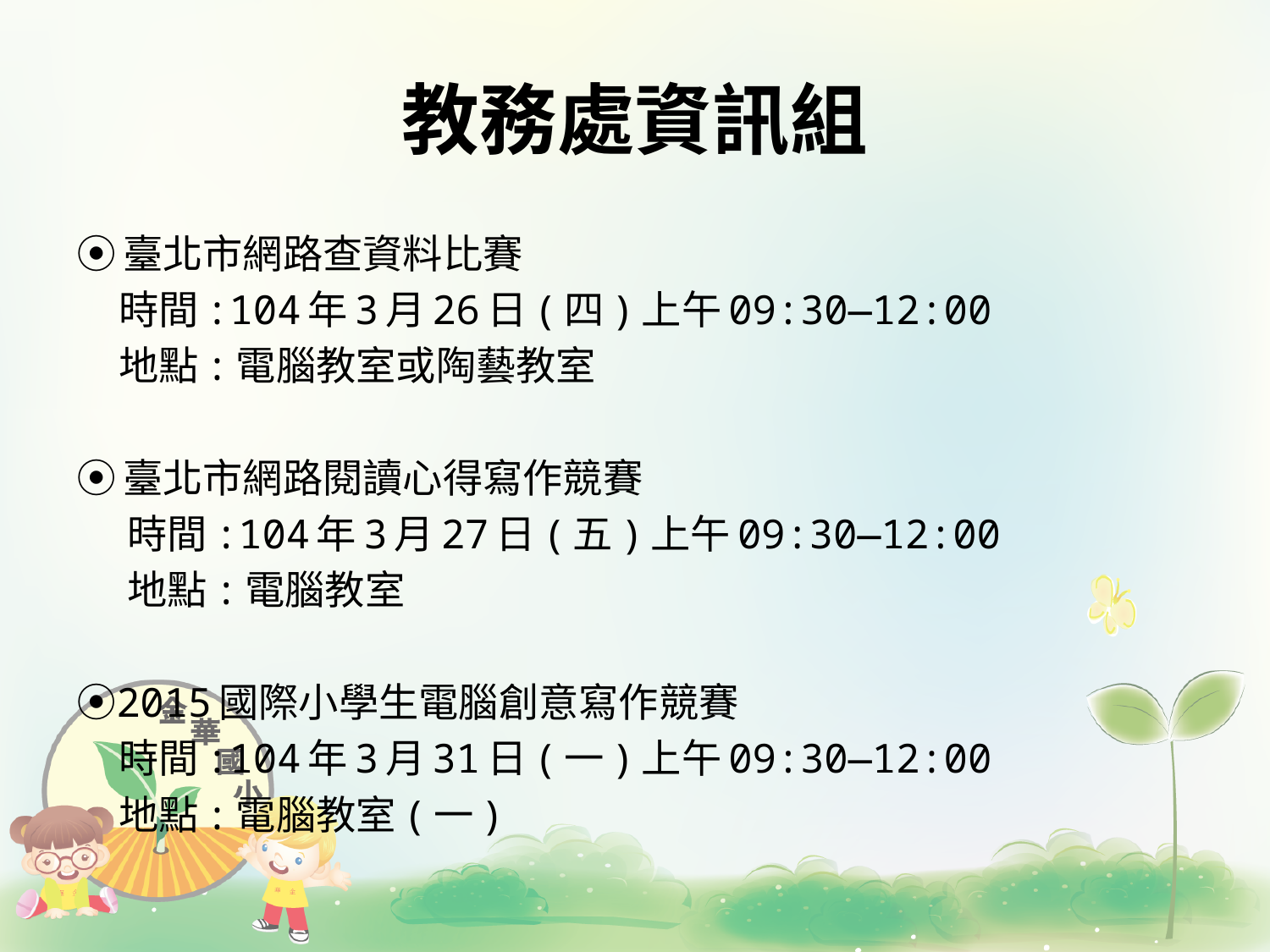

# 教務處資訊組
⦿臺北市網路查資料比賽
    時間:104年3月26日(四)上午09:30—12:00
    地點:電腦教室或陶藝教室

⦿臺北市網路閱讀心得寫作競賽
     時間:104年3月27日(五)上午09:30—12:00
     地點:電腦教室

⦿2015國際小學生電腦創意寫作競賽
    時間:104年3月31日(一)上午09:30—12:00
    地點:電腦教室(一)